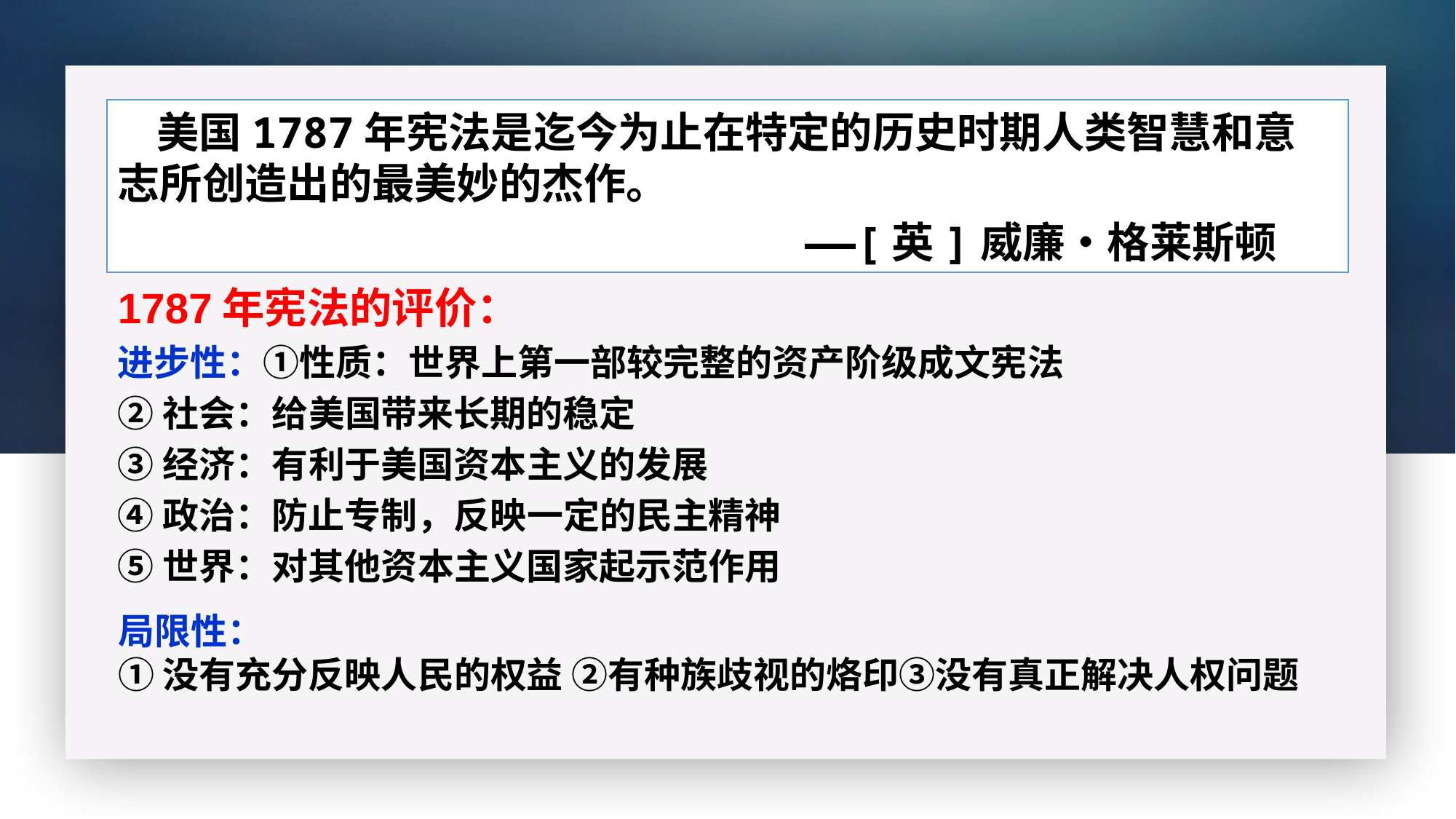

美国1787年宪法是迄今为止在特定的历史时期人类智慧和意志所创造出的最美妙的杰作。
                           ——[英]威廉•格莱斯顿
1787年宪法的评价：
进步性：①性质：世界上第一部较完整的资产阶级成文宪法
②社会：给美国带来长期的稳定
③经济：有利于美国资本主义的发展
④政治：防止专制，反映一定的民主精神
⑤世界：对其他资本主义国家起示范作用
局限性：
①没有充分反映人民的权益 ②有种族歧视的烙印③没有真正解决人权问题